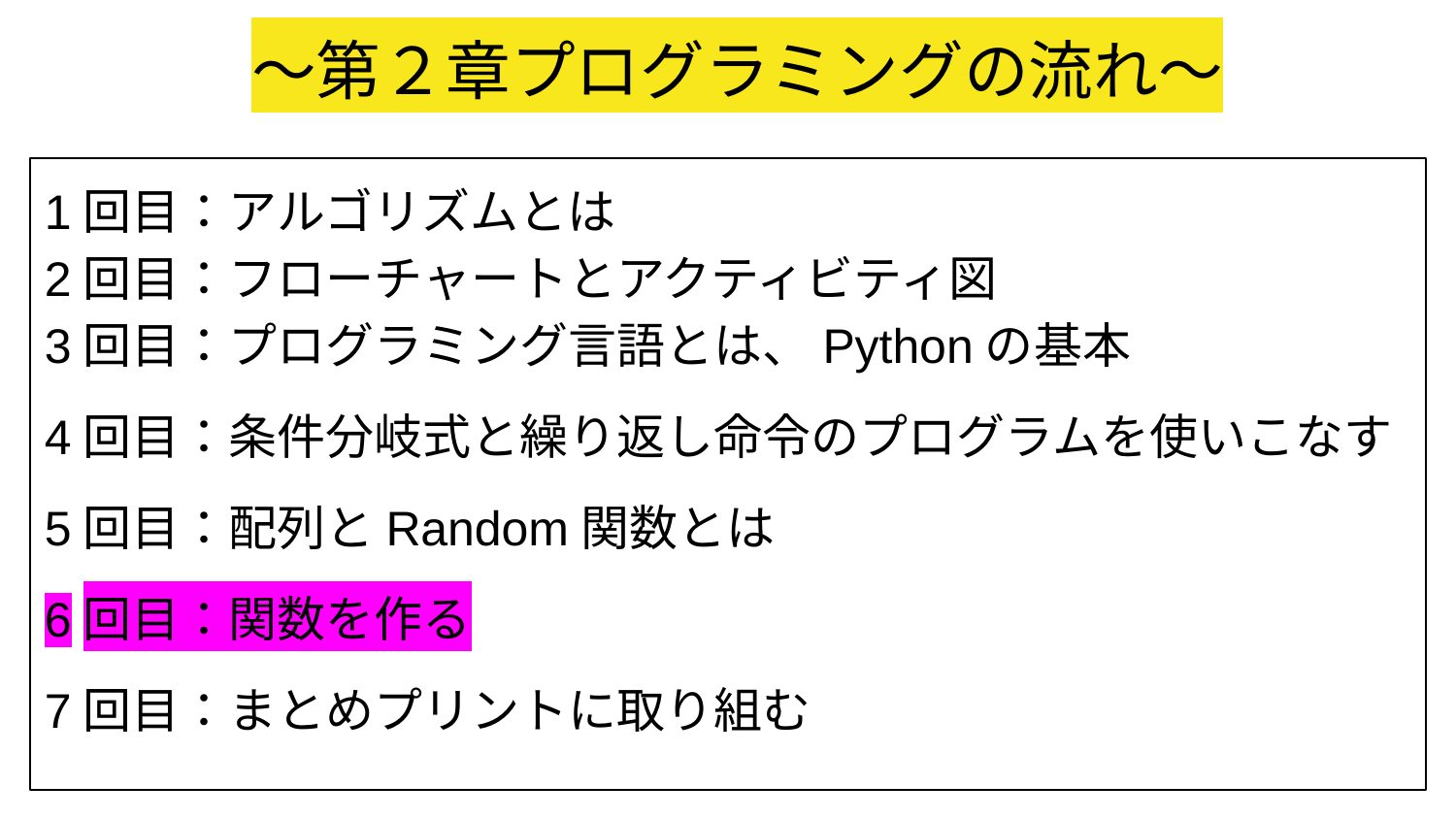

# ～第２章プログラミングの流れ～
1回目：アルゴリズムとは
2回目：フローチャートとアクティビティ図
3回目：プログラミング言語とは、Pythonの基本
4回目：条件分岐式と繰り返し命令のプログラムを使いこなす
5回目：配列とRandom関数とは
6回目：関数を作る
7回目：まとめプリントに取り組む